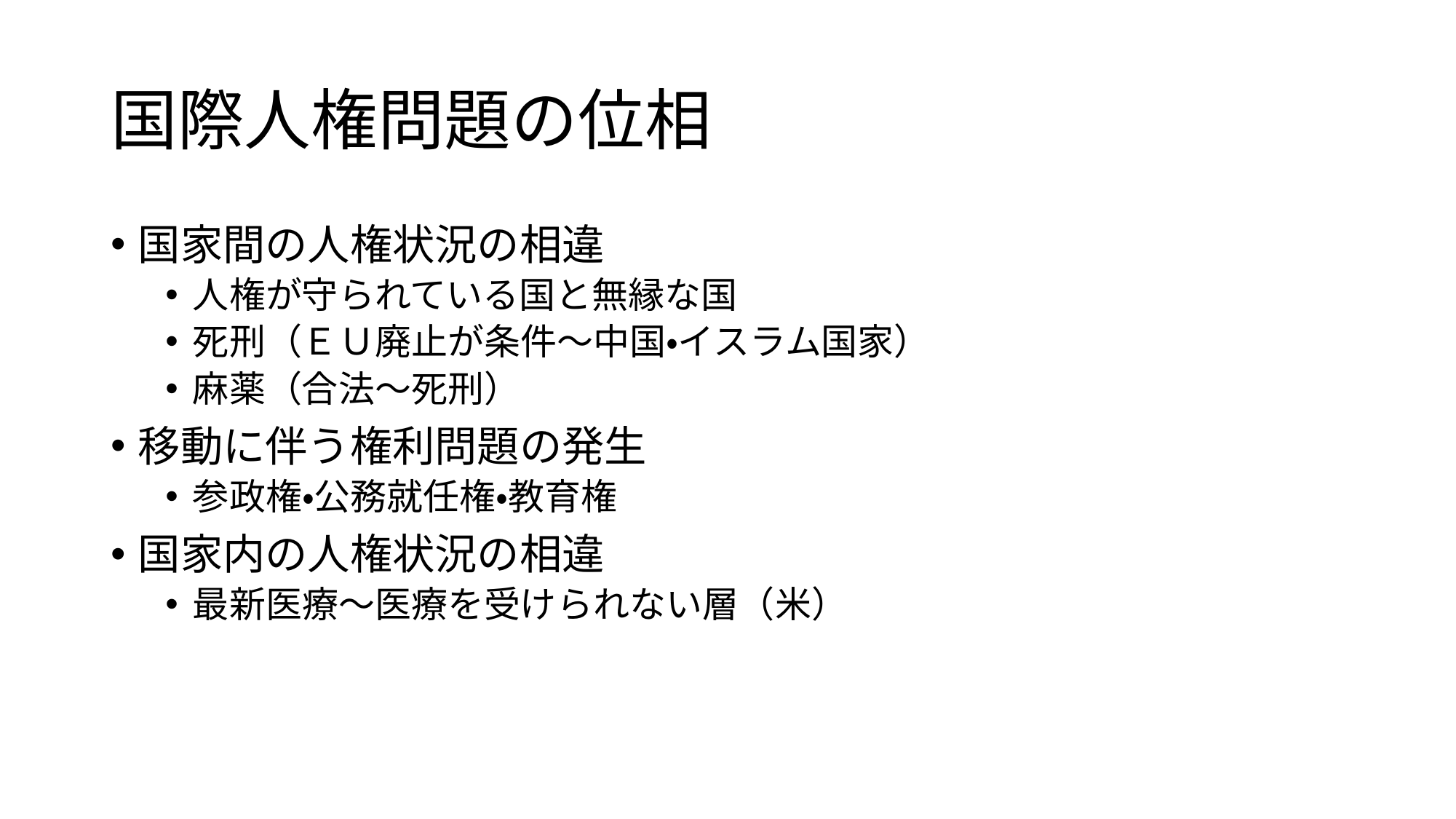

# 国際人権問題の位相
国家間の人権状況の相違
人権が守られている国と無縁な国
死刑（ＥＵ廃止が条件～中国・イスラム国家）
麻薬（合法～死刑）
移動に伴う権利問題の発生
参政権・公務就任権・教育権
国家内の人権状況の相違
最新医療～医療を受けられない層（米）